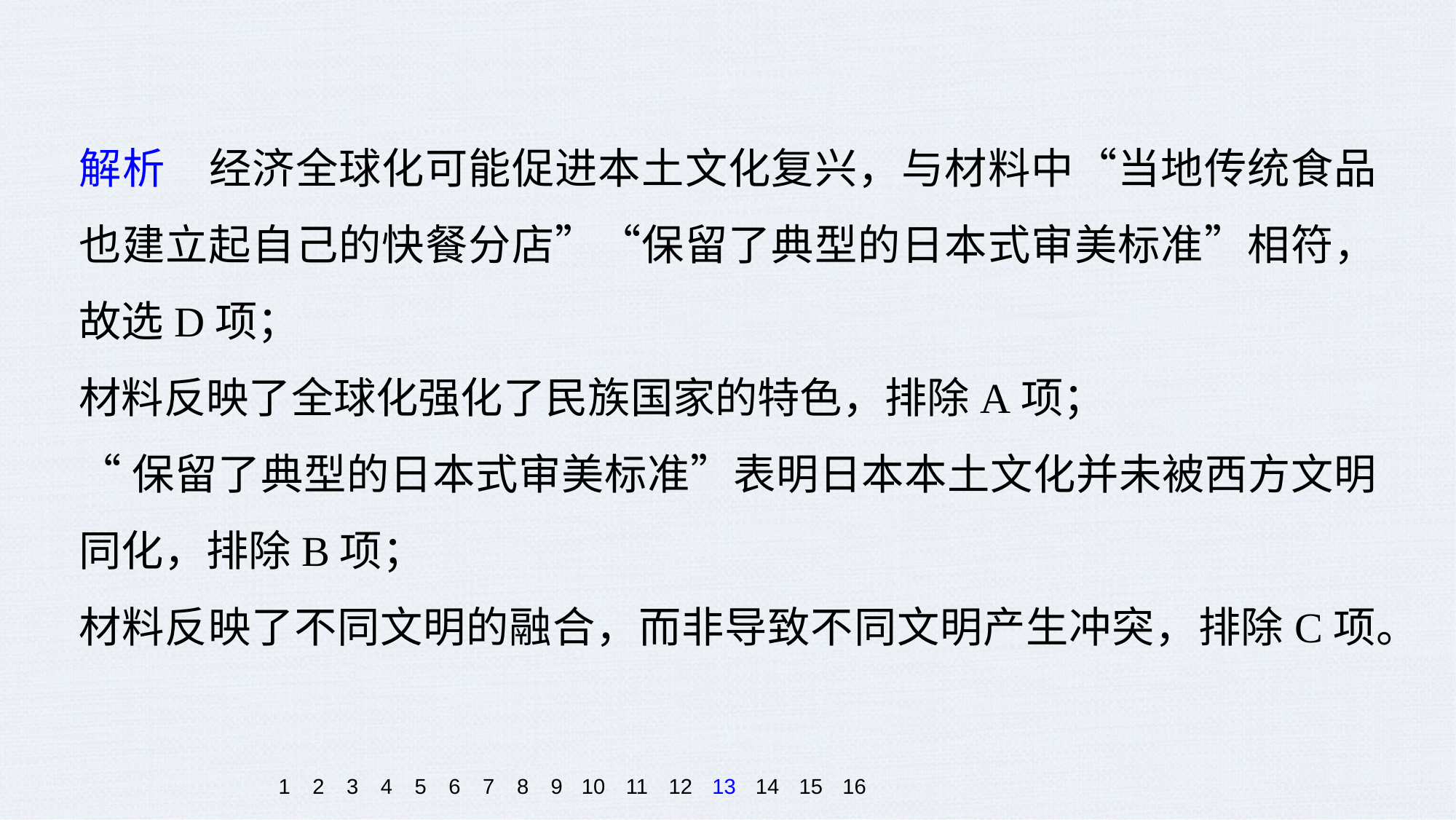

解析　经济全球化可能促进本土文化复兴，与材料中“当地传统食品也建立起自己的快餐分店”“保留了典型的日本式审美标准”相符，故选D项；
材料反映了全球化强化了民族国家的特色，排除A项；
“保留了典型的日本式审美标准”表明日本本土文化并未被西方文明同化，排除B项；
材料反映了不同文明的融合，而非导致不同文明产生冲突，排除C项。
1
2
3
4
5
6
7
8
9
10
11
12
13
14
15
16